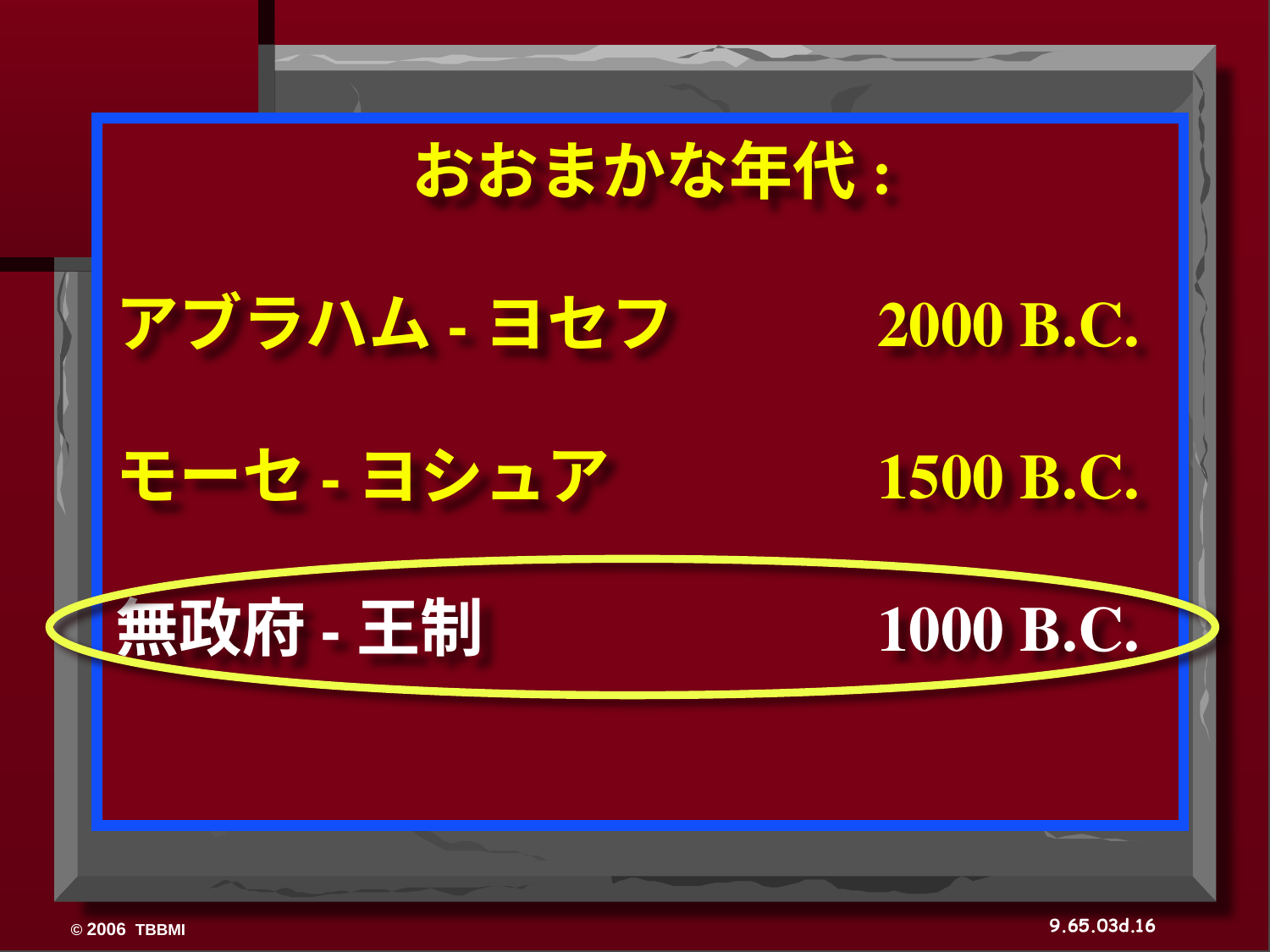

おおまかな年代:

アブラハム-ヨセフ	  	2000 B.C.

モーセ-ヨシュア  		1500 B.C.

無政府-王制  			1000 B.C.

16